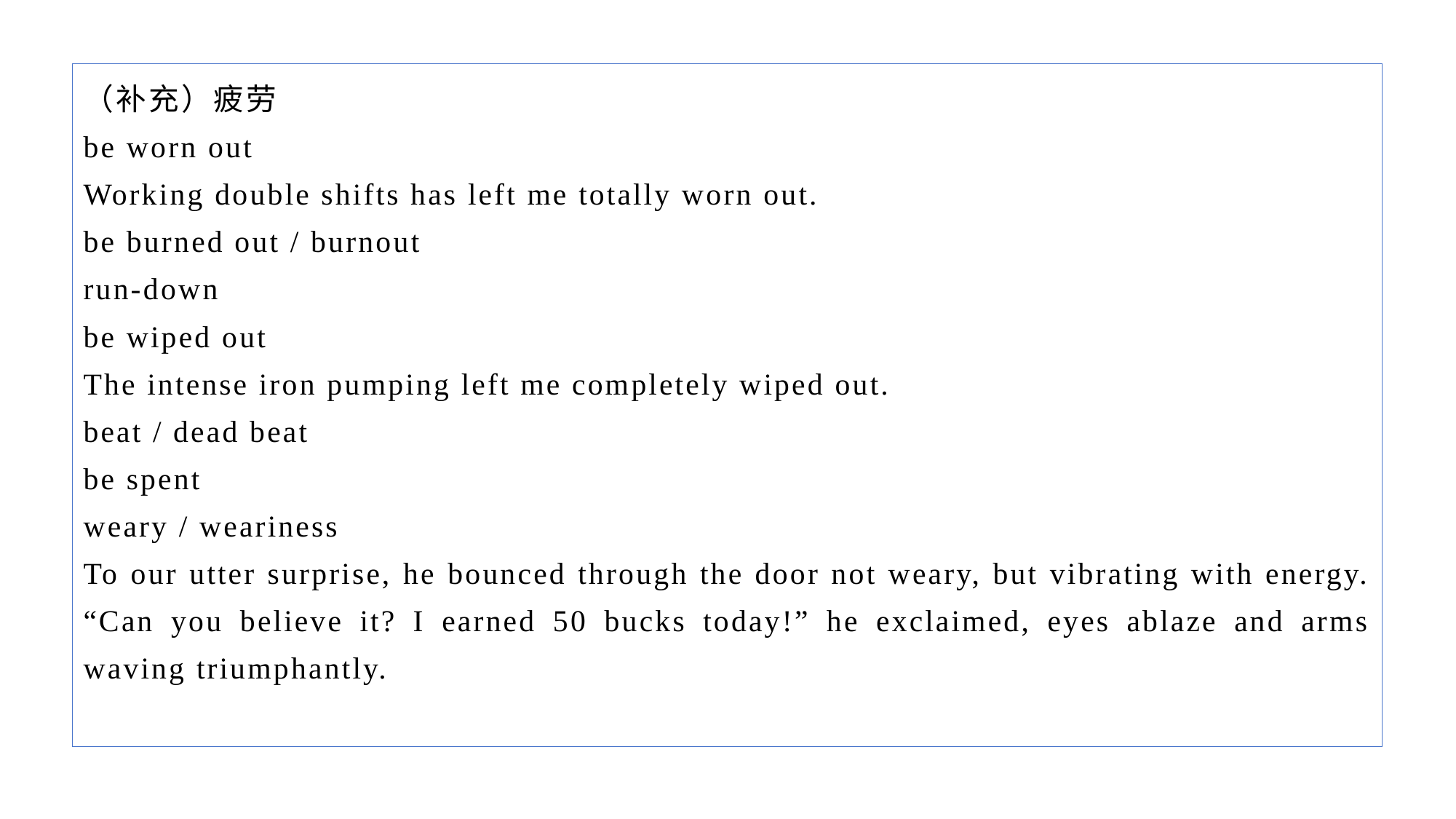

（补充）疲劳
be worn out
Working double shifts has left me totally worn out.
be burned out / burnout
run-down
be wiped out
The intense iron pumping left me completely wiped out.
beat / dead beat
be spent
weary / weariness
To our utter surprise, he bounced through the door not weary, but vibrating with energy. “Can you believe it? I earned 50 bucks today!” he exclaimed, eyes ablaze and arms waving triumphantly.